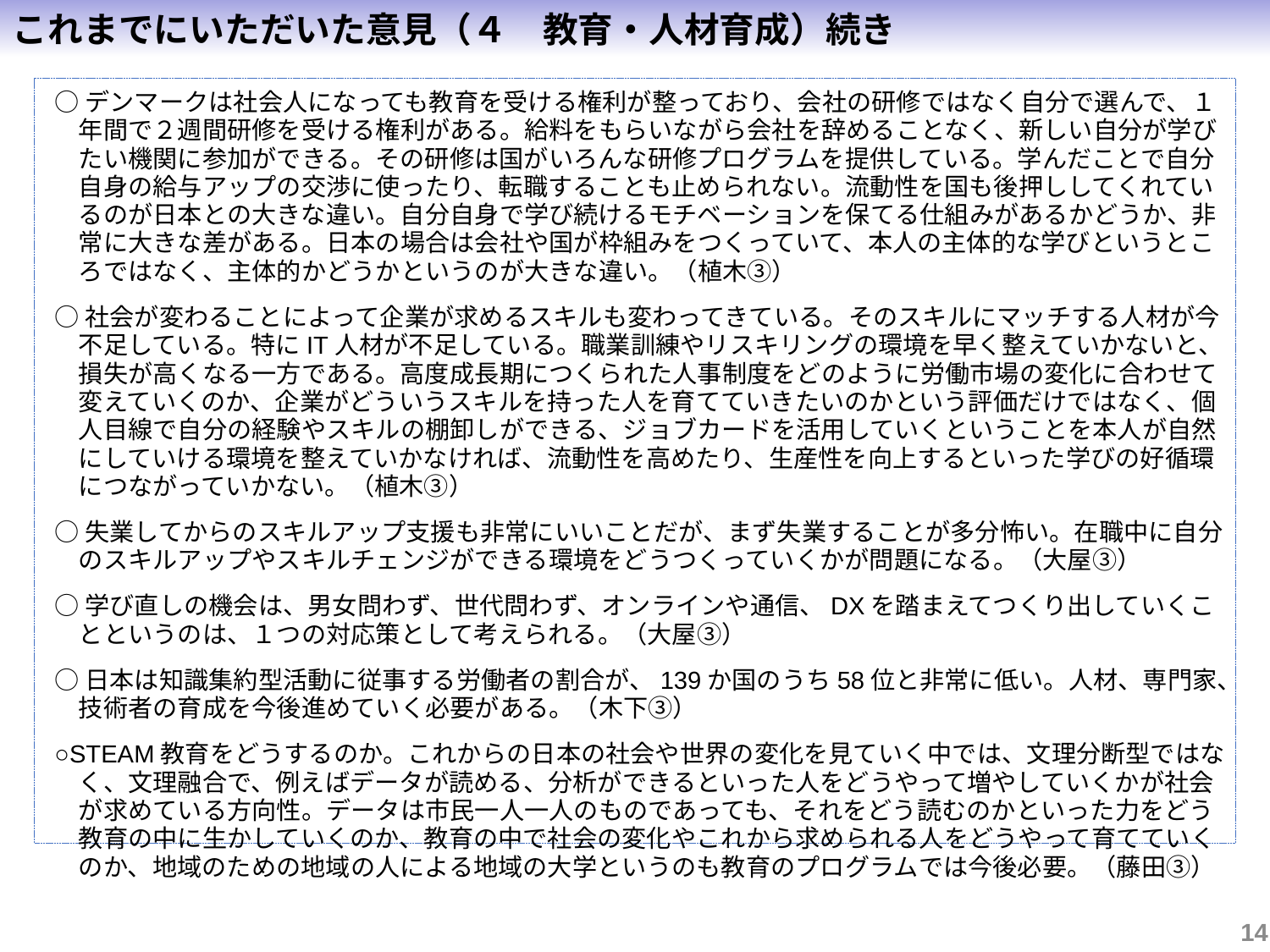

これまでにいただいた意見（４　教育・人材育成）続き
○デンマークは社会人になっても教育を受ける権利が整っており、会社の研修ではなく自分で選んで、１年間で２週間研修を受ける権利がある。給料をもらいながら会社を辞めることなく、新しい自分が学びたい機関に参加ができる。その研修は国がいろんな研修プログラムを提供している。学んだことで自分自身の給与アップの交渉に使ったり、転職することも止められない。流動性を国も後押ししてくれているのが日本との大きな違い。自分自身で学び続けるモチベーションを保てる仕組みがあるかどうか、非常に大きな差がある。日本の場合は会社や国が枠組みをつくっていて、本人の主体的な学びというところではなく、主体的かどうかというのが大きな違い。（植木③）
○社会が変わることによって企業が求めるスキルも変わってきている。そのスキルにマッチする人材が今不足している。特にIT人材が不足している。職業訓練やリスキリングの環境を早く整えていかないと、損失が高くなる一方である。高度成長期につくられた人事制度をどのように労働市場の変化に合わせて変えていくのか、企業がどういうスキルを持った人を育てていきたいのかという評価だけではなく、個人目線で自分の経験やスキルの棚卸しができる、ジョブカードを活用していくということを本人が自然にしていける環境を整えていかなければ、流動性を高めたり、生産性を向上するといった学びの好循環につながっていかない。（植木③）
○失業してからのスキルアップ支援も非常にいいことだが、まず失業することが多分怖い。在職中に自分のスキルアップやスキルチェンジができる環境をどうつくっていくかが問題になる。（大屋③）
○学び直しの機会は、男女問わず、世代問わず、オンラインや通信、DXを踏まえてつくり出していくことというのは、１つの対応策として考えられる。（大屋③）
○日本は知識集約型活動に従事する労働者の割合が、139か国のうち58位と非常に低い。人材、専門家、技術者の育成を今後進めていく必要がある。（木下③）
○STEAM教育をどうするのか。これからの日本の社会や世界の変化を見ていく中では、文理分断型ではなく、文理融合で、例えばデータが読める、分析ができるといった人をどうやって増やしていくかが社会が求めている方向性。データは市民一人一人のものであっても、それをどう読むのかといった力をどう教育の中に生かしていくのか、教育の中で社会の変化やこれから求められる人をどうやって育てていくのか、地域のための地域の人による地域の大学というのも教育のプログラムでは今後必要。（藤田③）
14